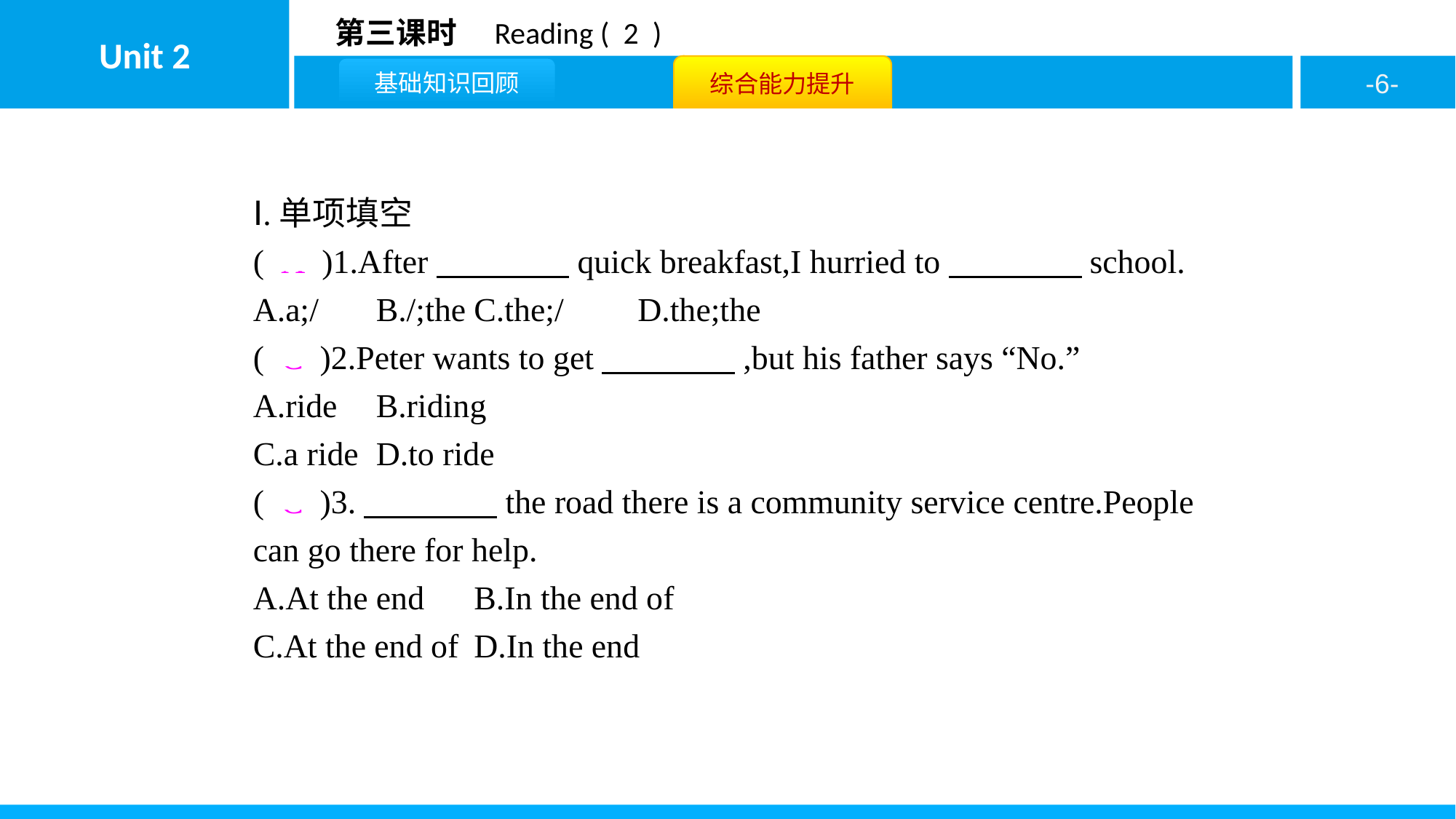

Ⅰ.单项填空
(  A  )1.After　　　　quick breakfast,I hurried to　　　　school.
A.a;/	B./;the	C.the;/	D.the;the
(  C  )2.Peter wants to get　　　　,but his father says “No.”
A.ride	B.riding
C.a ride	D.to ride
(  C  )3.　　　　the road there is a community service centre.People can go there for help.
A.At the end	B.In the end of
C.At the end of	D.In the end